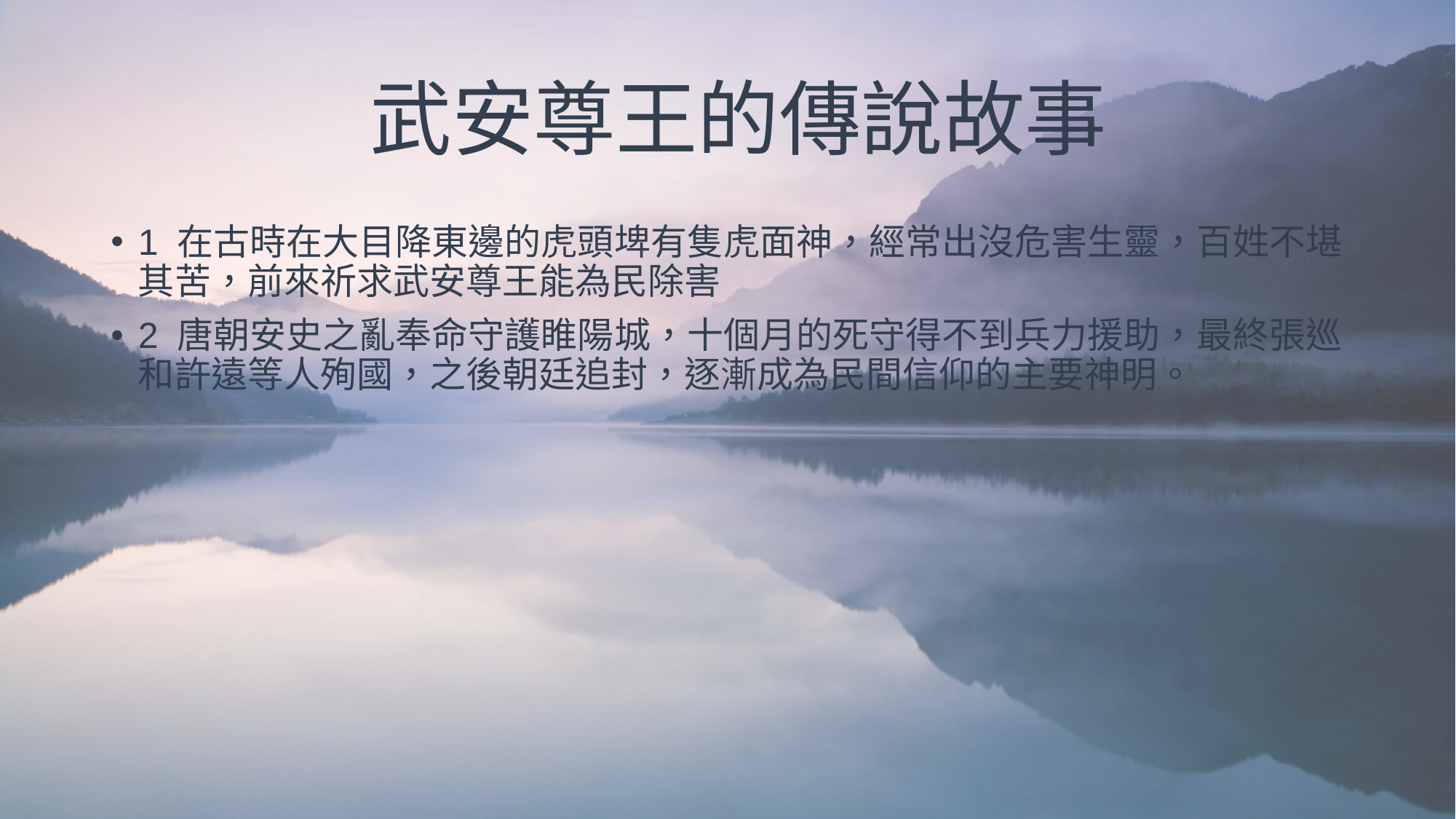

# 武安尊王的傳說故事
1 在古時在大目降東邊的虎頭埤有隻虎面神，經常出沒危害生靈，百姓不堪其苦，前來祈求武安尊王能為民除害
2 唐朝安史之亂奉命守護睢陽城，十個月的死守得不到兵力援助，最終張巡和許遠等人殉國，之後朝廷追封，逐漸成為民間信仰的主要神明。